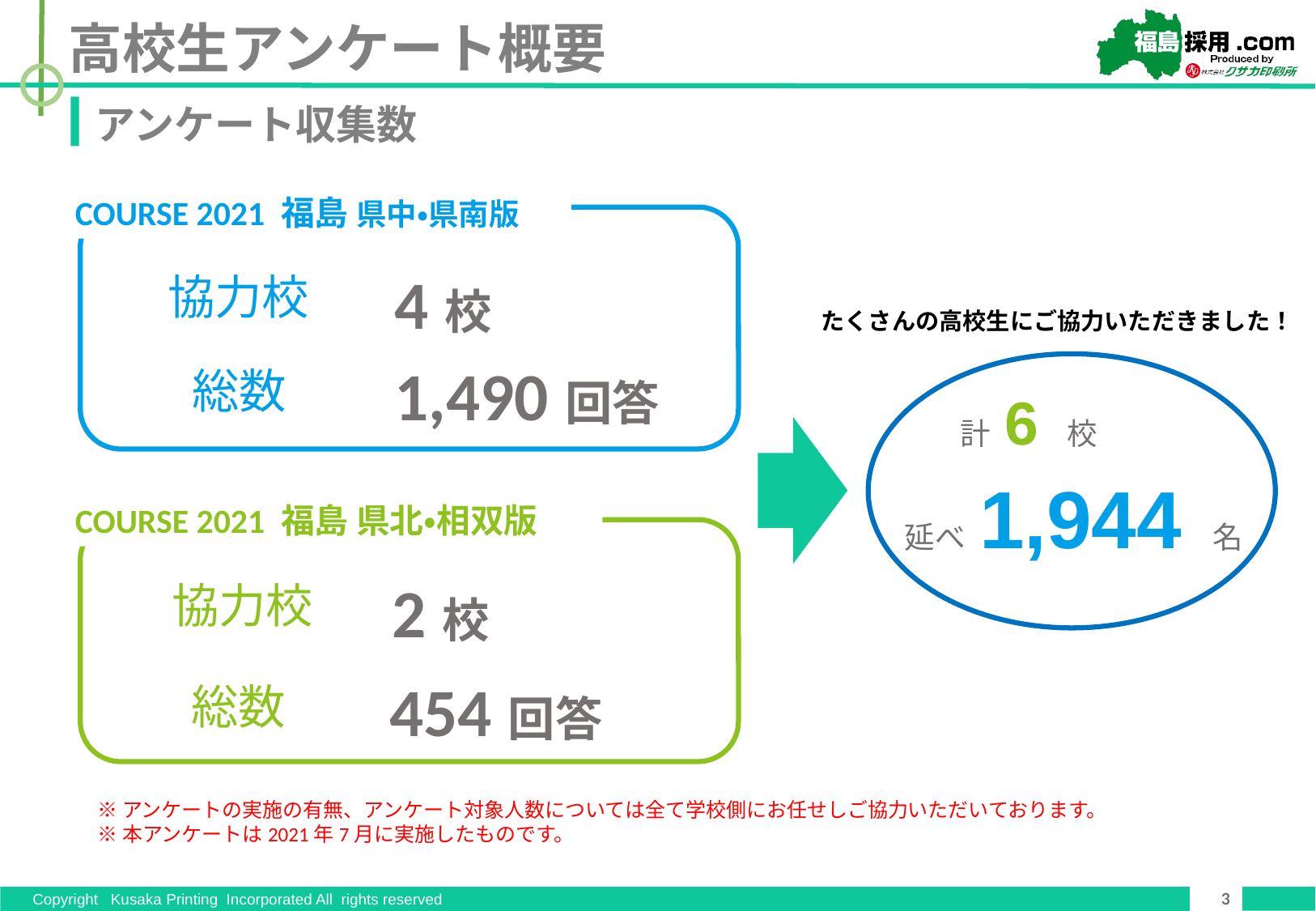

高校生アンケート概要
アンケート収集数
COURSE 2021 福島 県中・県南版

4校
協力校
1,490回答
総数
たくさんの高校生にご協力いただきました！

計 6 校

延べ 1,944 名
COURSE 2021 福島 県北・相双版

2校
協力校
454回答
総数
※アンケートの実施の有無、アンケート対象人数については全て学校側にお任せしご協力いただいております。
※本アンケートは2021年7月に実施したものです。